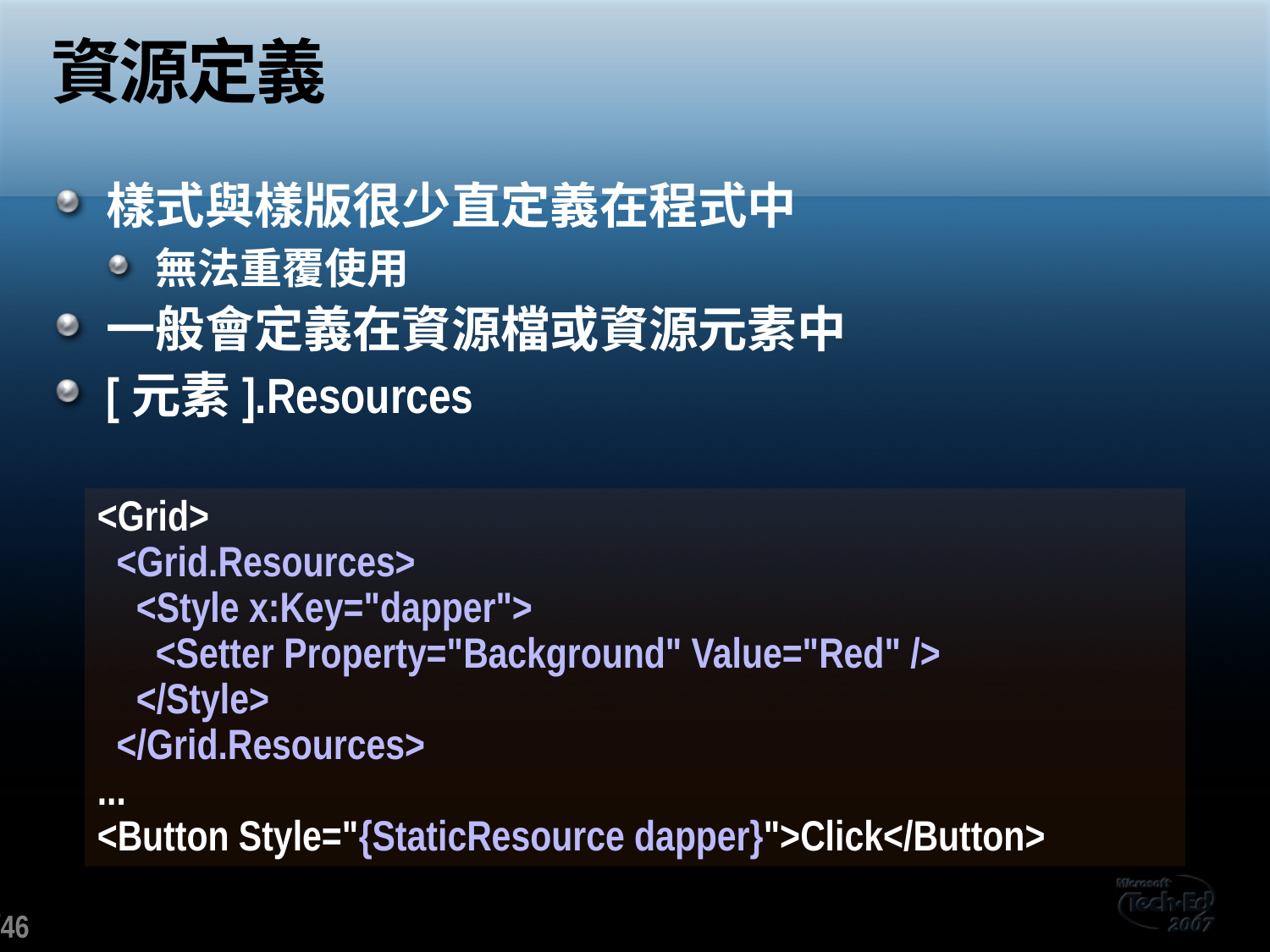

# 資源定義
樣式與樣版很少直定義在程式中
無法重覆使用
一般會定義在資源檔或資源元素中
[元素].Resources
<Grid>
  <Grid.Resources>
    <Style x:Key="dapper">
      <Setter Property="Background" Value="Red" />
    </Style>
  </Grid.Resources>
...
<Button Style="{StaticResource dapper}">Click</Button>